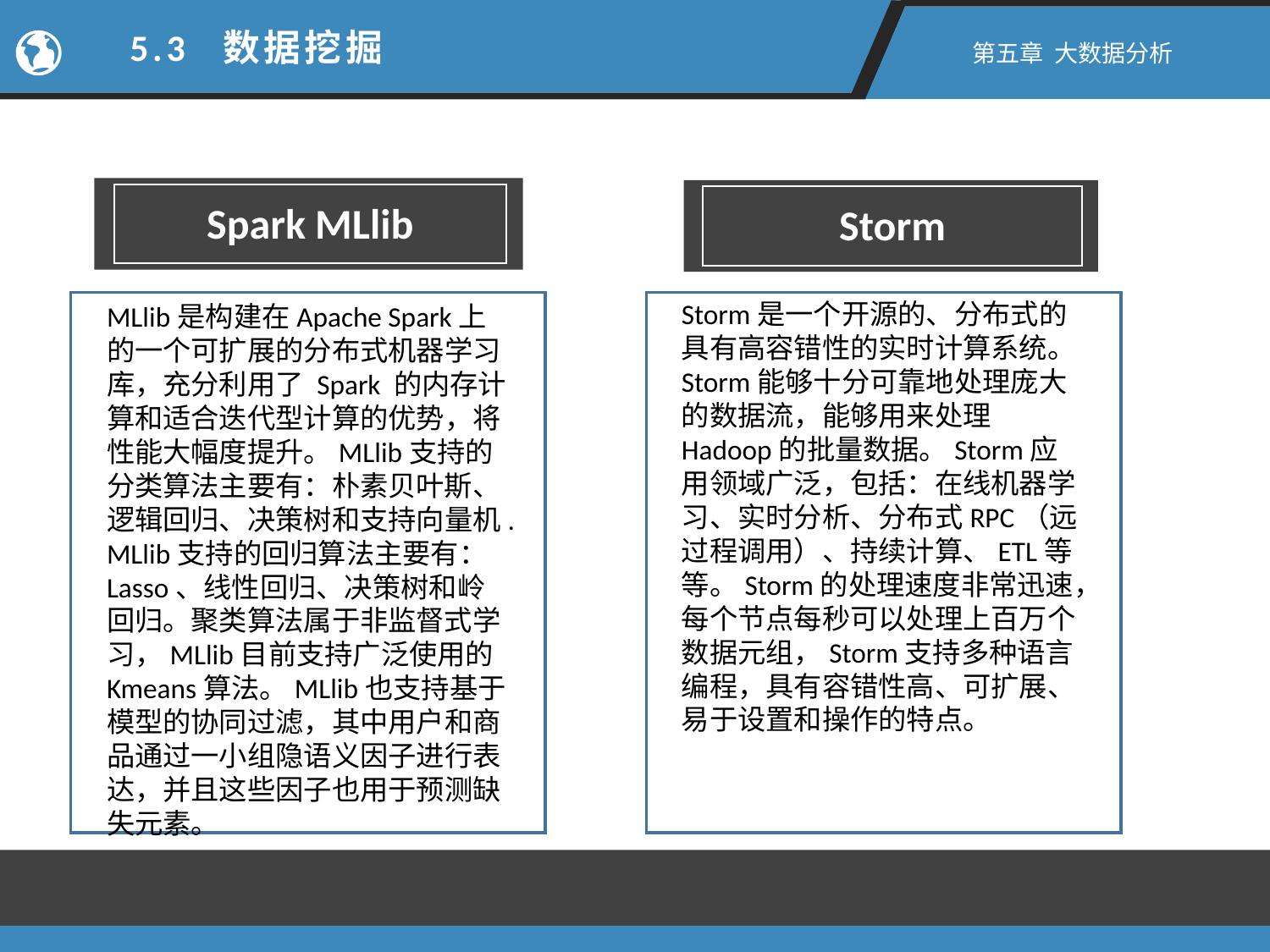

5.3  数据挖掘

第五章  大数据分析

Spark MLlib

Storm
Storm是一个开源的、分布式的具有高容错性的实时计算系统。Storm能够十分可靠地处理庞大的数据流，能够用来处理Hadoop的批量数据。Storm应用领域广泛，包括：在线机器学习、实时分析、分布式RPC（远过程调用）、持续计算、ETL等等。Storm的处理速度非常迅速，每个节点每秒可以处理上百万个数据元组，Storm支持多种语言编程，具有容错性高、可扩展、易于设置和操作的特点。

MLlib是构建在Apache Spark上的一个可扩展的分布式机器学习库，充分利用了 Spark 的内存计算和适合迭代型计算的优势，将性能大幅度提升。MLlib支持的分类算法主要有：朴素贝叶斯、逻辑回归、决策树和支持向量机.MLlib支持的回归算法主要有：Lasso、线性回归、决策树和岭回归。聚类算法属于非监督式学习，MLlib目前支持广泛使用的Kmeans算法。MLlib也支持基于模型的协同过滤，其中用户和商品通过一小组隐语义因子进行表达，并且这些因子也用于预测缺失元素。